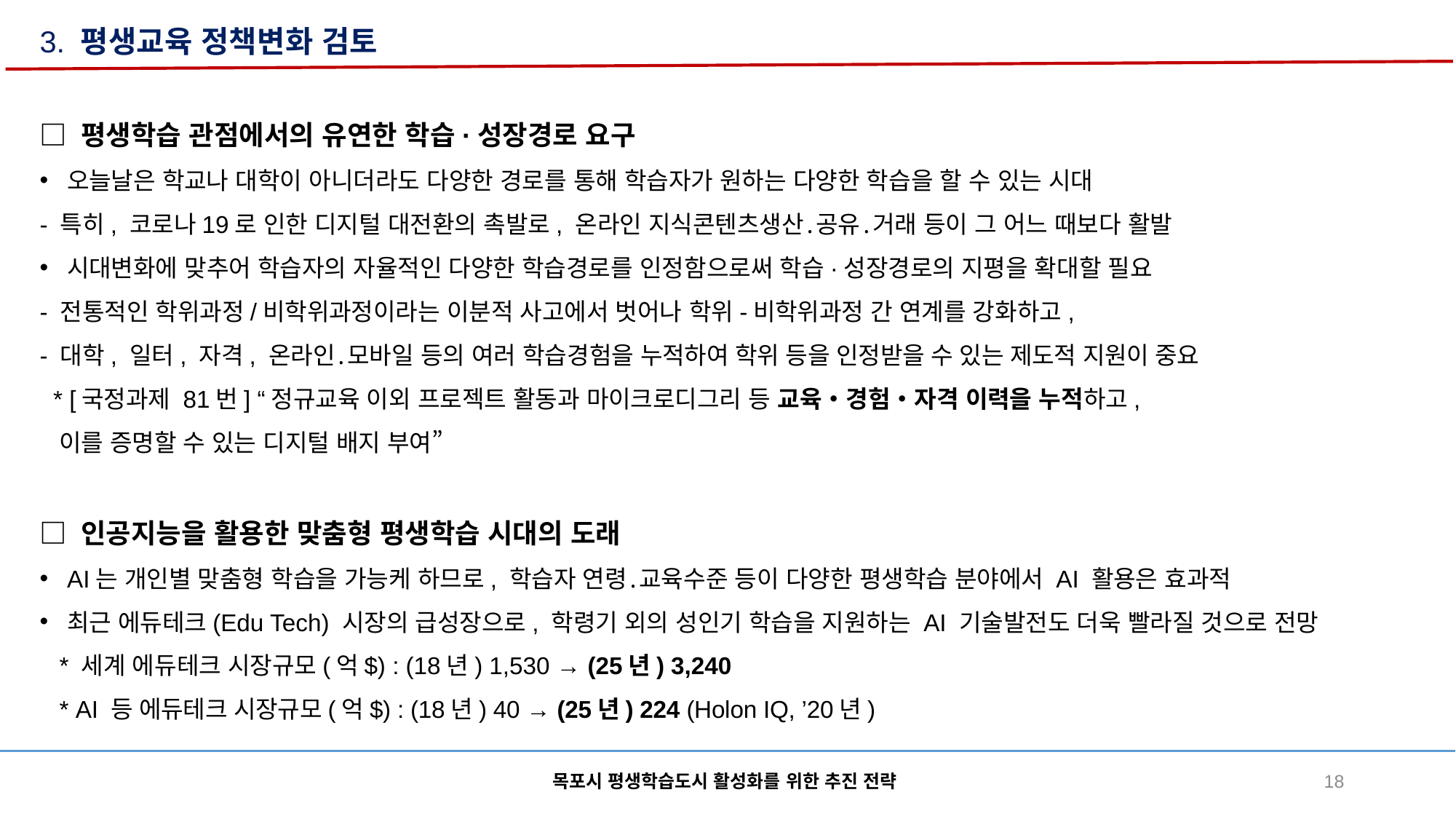

3. 평생교육 정책변화 검토
□ 평생학습 관점에서의 유연한 학습·성장경로 요구
오늘날은 학교나 대학이 아니더라도 다양한 경로를 통해 학습자가 원하는 다양한 학습을 할 수 있는 시대
- 특히, 코로나19로 인한 디지털 대전환의 촉발로, 온라인 지식콘텐츠생산․공유․거래 등이 그 어느 때보다 활발
시대변화에 맞추어 학습자의 자율적인 다양한 학습경로를 인정함으로써 학습·성장경로의 지평을 확대할 필요
- 전통적인 학위과정/비학위과정이라는 이분적 사고에서 벗어나 학위-비학위과정 간 연계를 강화하고,
- 대학, 일터, 자격, 온라인․모바일 등의 여러 학습경험을 누적하여 학위 등을 인정받을 수 있는 제도적 지원이 중요
  * [국정과제 81번] “정규교육 이외 프로젝트 활동과 마이크로디그리 등 교육・경험・자격 이력을 누적하고,
  이를 증명할 수 있는 디지털 배지 부여”

□ 인공지능을 활용한 맞춤형 평생학습 시대의 도래
AI는 개인별 맞춤형 학습을 가능케 하므로, 학습자 연령․교육수준 등이 다양한 평생학습 분야에서 AI 활용은 효과적
최근 에듀테크(Edu Tech) 시장의 급성장으로, 학령기 외의 성인기 학습을 지원하는 AI 기술발전도 더욱 빨라질 것으로 전망
* 세계 에듀테크 시장규모(억$) : (18년) 1,530 → (25년) 3,240
* AI 등 에듀테크 시장규모(억$) : (18년) 40 → (25년) 224 (Holon IQ, ’20년)
목포시 평생학습도시 활성화를 위한 추진 전략
18